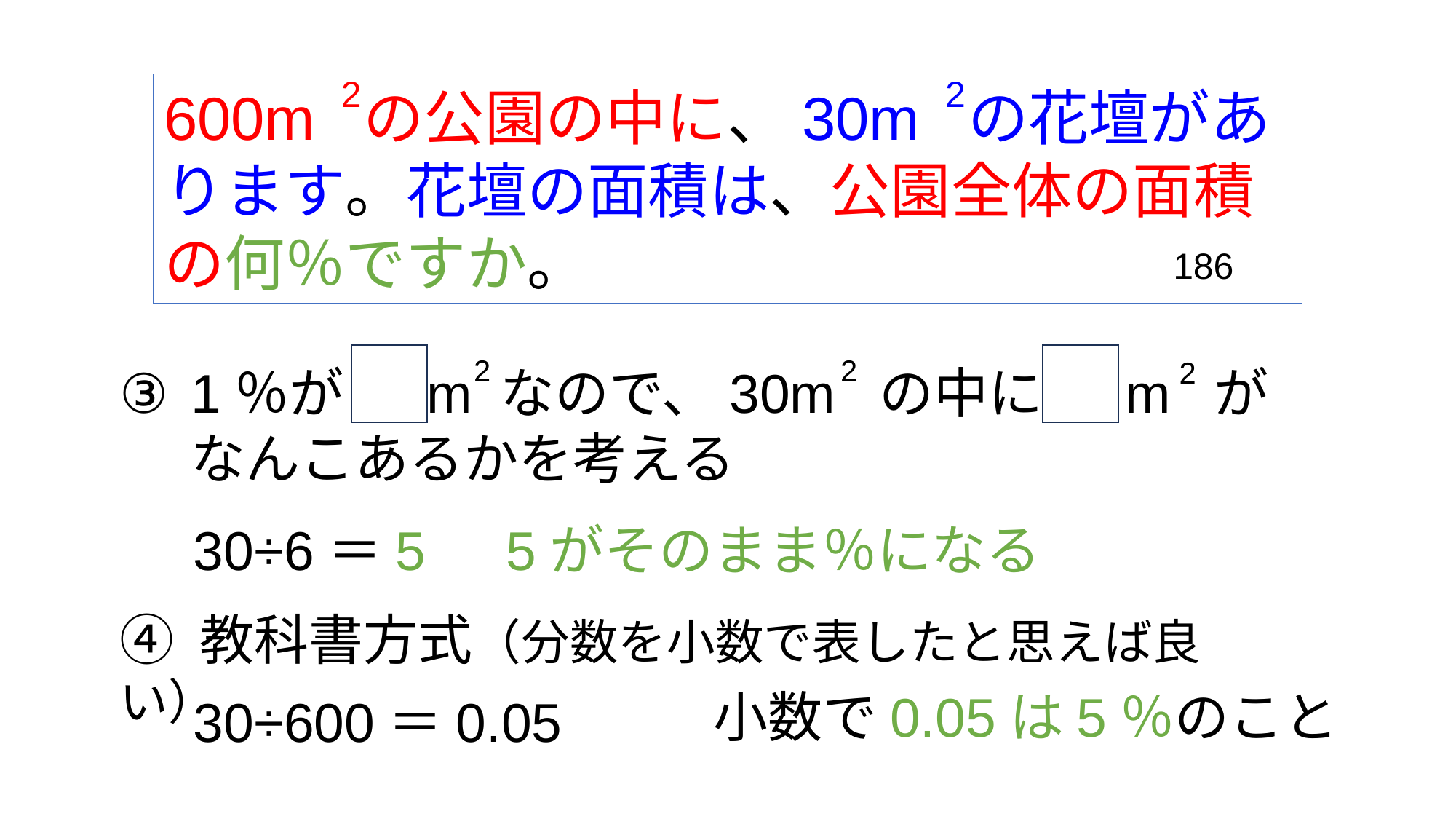

2
2
600m  の公園の中に、30m  の花壇があります。花壇の面積は、公園全体の面積の何％ですか。
186

2
2
2
③
1％が  6 m なので、30m  の中に  6 m  が
なんこあるかを考える
30÷6＝5　5がそのまま％になる
④ 教科書方式（分数を小数で表したと思えば良い）
小数で0.05は5％のこと
30÷600＝0.05